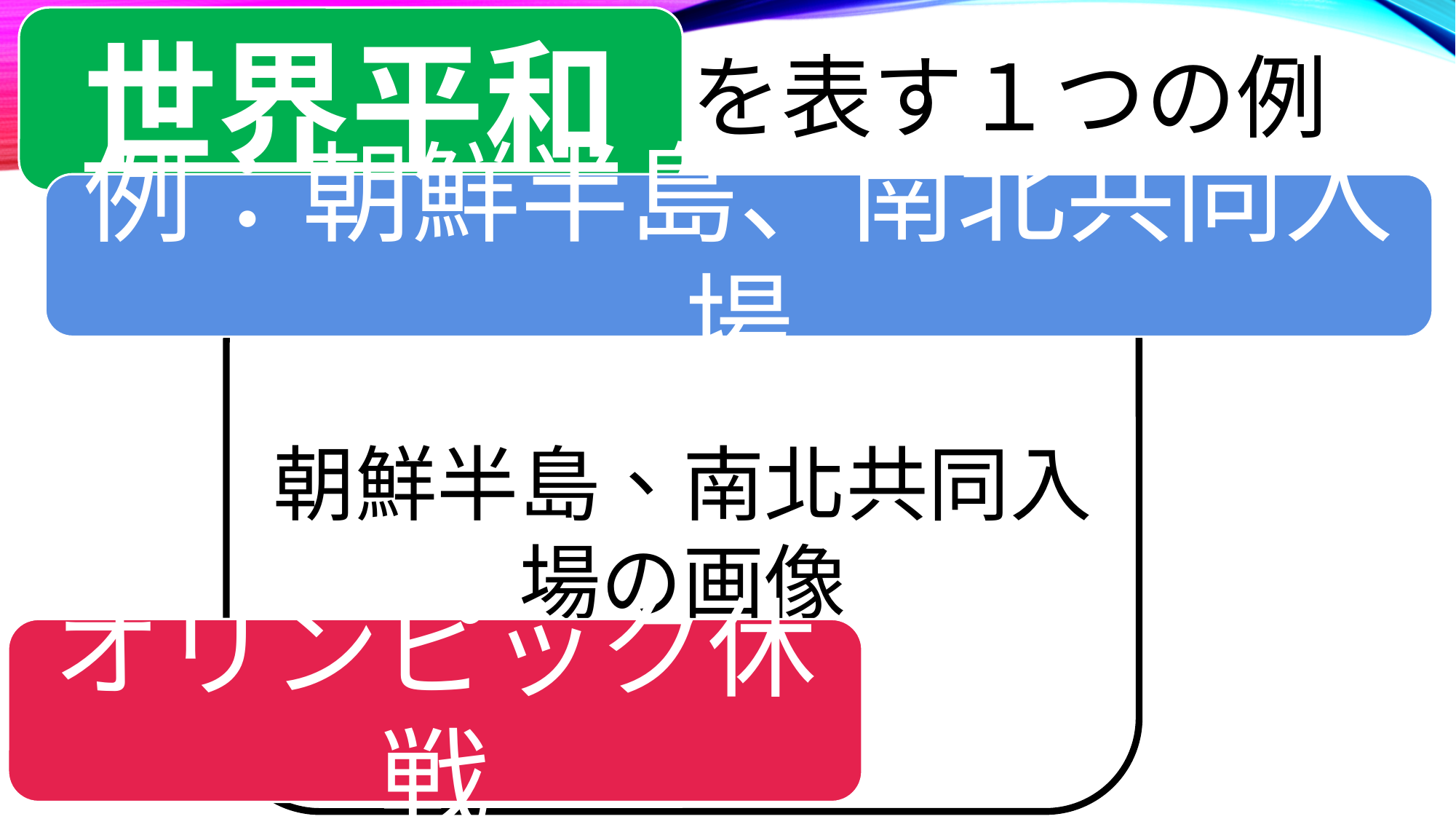

世界平和
を表す１つの例
例：朝鮮半島、南北共同入場
朝鮮半島、南北共同入場の画像
オリンピック休戦